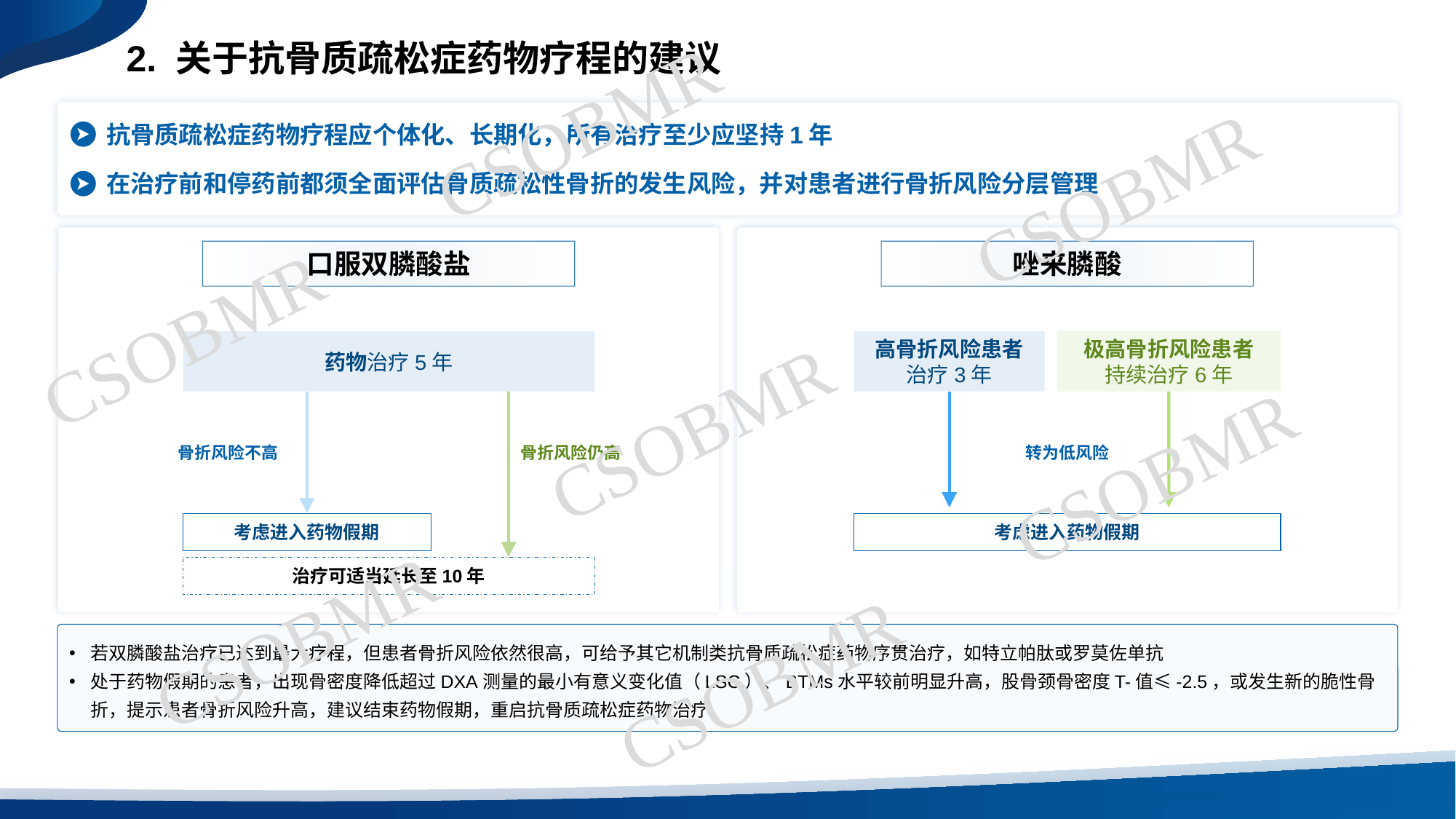

2. 关于抗骨质疏松症药物疗程的建议
Q2
CSOBMR

抗骨质疏松症药物疗程应个体化、长期化，所有治疗至少应坚持1年

在治疗前和停药前都须全面评估骨质疏松性骨折的发生风险，并对患者进行骨折风险分层管理

CSOBMR

口服双膦酸盐

唑来膦酸
CSOBMR
药物治疗5年
高骨折风险患者
治疗3年
极高骨折风险患者
持续治疗6年
CSOBMR
CSOBMR
骨折风险不高
骨折风险仍高
转为低风险
考虑进入药物假期
考虑进入药物假期
治疗可适当延长至10年
CSOBMR
若双膦酸盐治疗已达到最大疗程，但患者骨折风险依然很高，可给予其它机制类抗骨质疏松症药物序贯治疗，如特立帕肽或罗莫佐单抗
处于药物假期的患者，出现骨密度降低超过DXA测量的最小有意义变化值（LSC）、BTMs水平较前明显升高，股骨颈骨密度T-值≤-2.5，或发生新的脆性骨折，提示患者骨折风险升高，建议结束药物假期，重启抗骨质疏松症药物治疗
CSOBMR